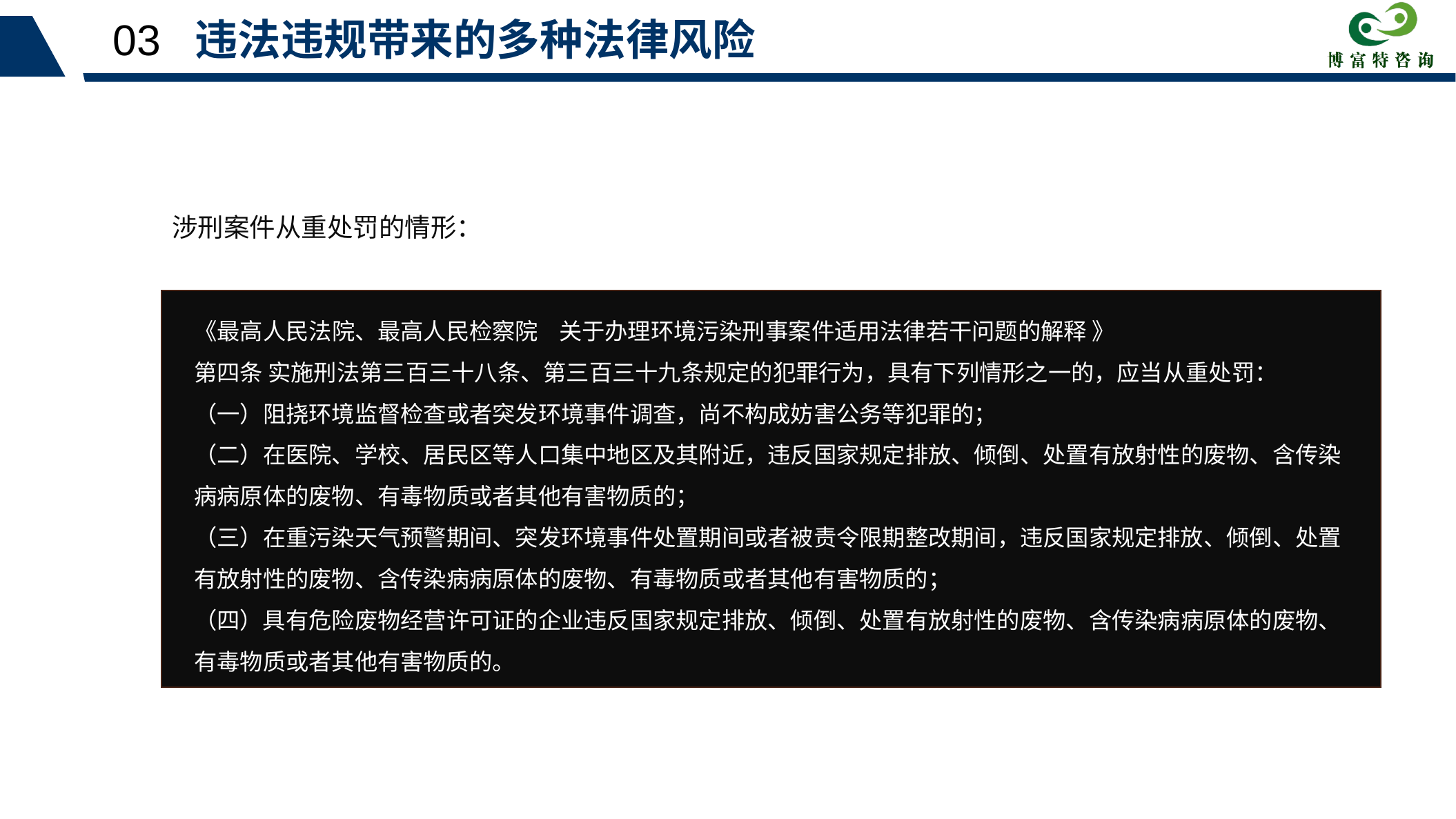

03  违法违规带来的多种法律风险

涉刑案件从重处罚的情形：

《最高人民法院、最高人民检察院    关于办理环境污染刑事案件适用法律若干问题的解释 》
第四条 实施刑法第三百三十八条、第三百三十九条规定的犯罪行为，具有下列情形之一的，应当从重处罚：
（一）阻挠环境监督检查或者突发环境事件调查，尚不构成妨害公务等犯罪的；
（二）在医院、学校、居民区等人口集中地区及其附近，违反国家规定排放、倾倒、处置有放射性的废物、含传染病病原体的废物、有毒物质或者其他有害物质的；
（三）在重污染天气预警期间、突发环境事件处置期间或者被责令限期整改期间，违反国家规定排放、倾倒、处置有放射性的废物、含传染病病原体的废物、有毒物质或者其他有害物质的；
（四）具有危险废物经营许可证的企业违反国家规定排放、倾倒、处置有放射性的废物、含传染病病原体的废物、有毒物质或者其他有害物质的。